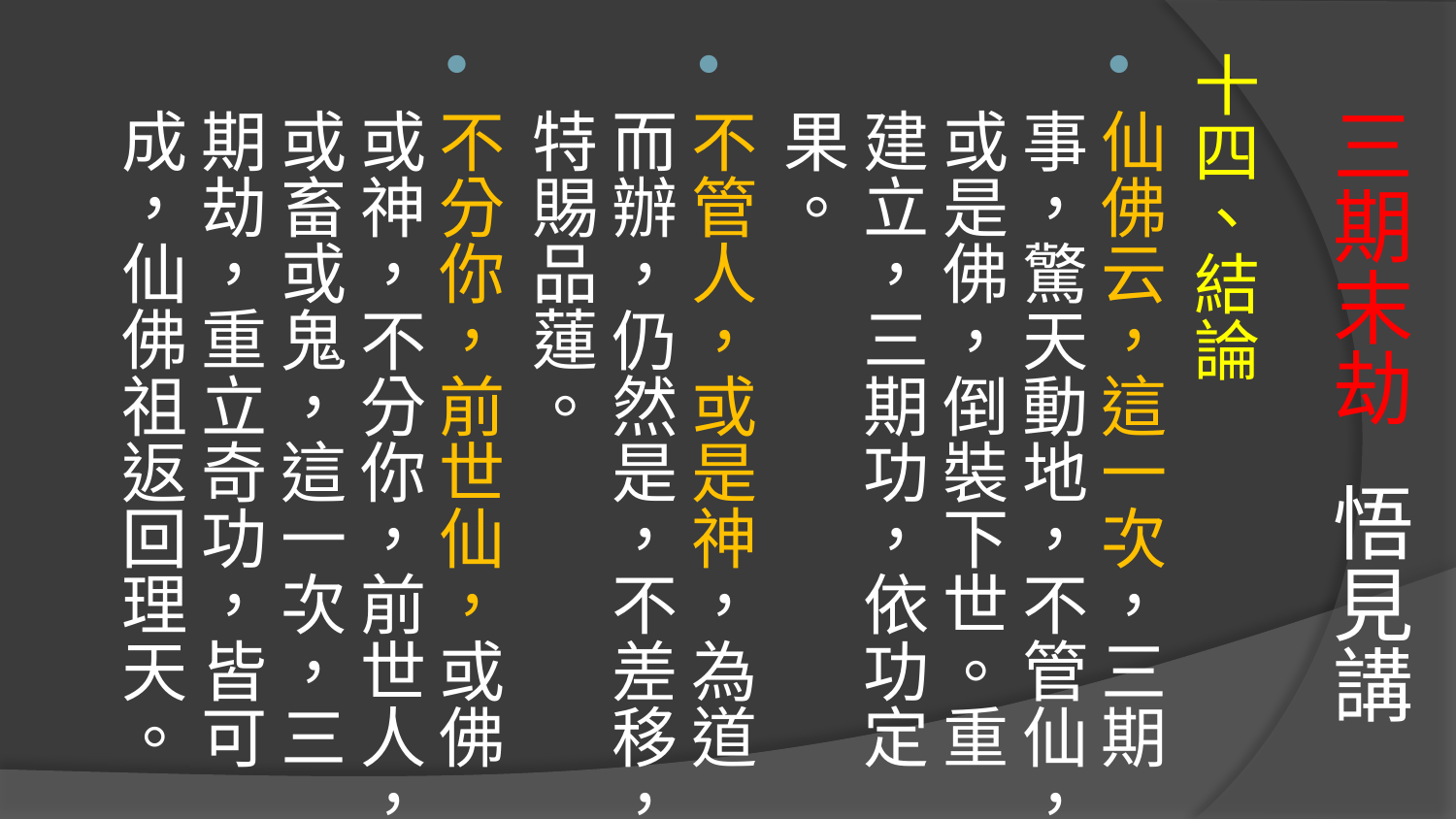

十四、結論
仙佛云，這一次，三期事，驚天動地，不管仙，或是佛，倒裝下世。重建立，三期功，依功定果。
不管人，或是神，為道而辦，仍然是，不差移，特賜品蓮。
不分你，前世仙，或佛或神，不分你，前世人，或畜或鬼，這一次，三期劫，重立奇功，皆可成，仙佛祖返回理天。

# 三期末劫   悟見講